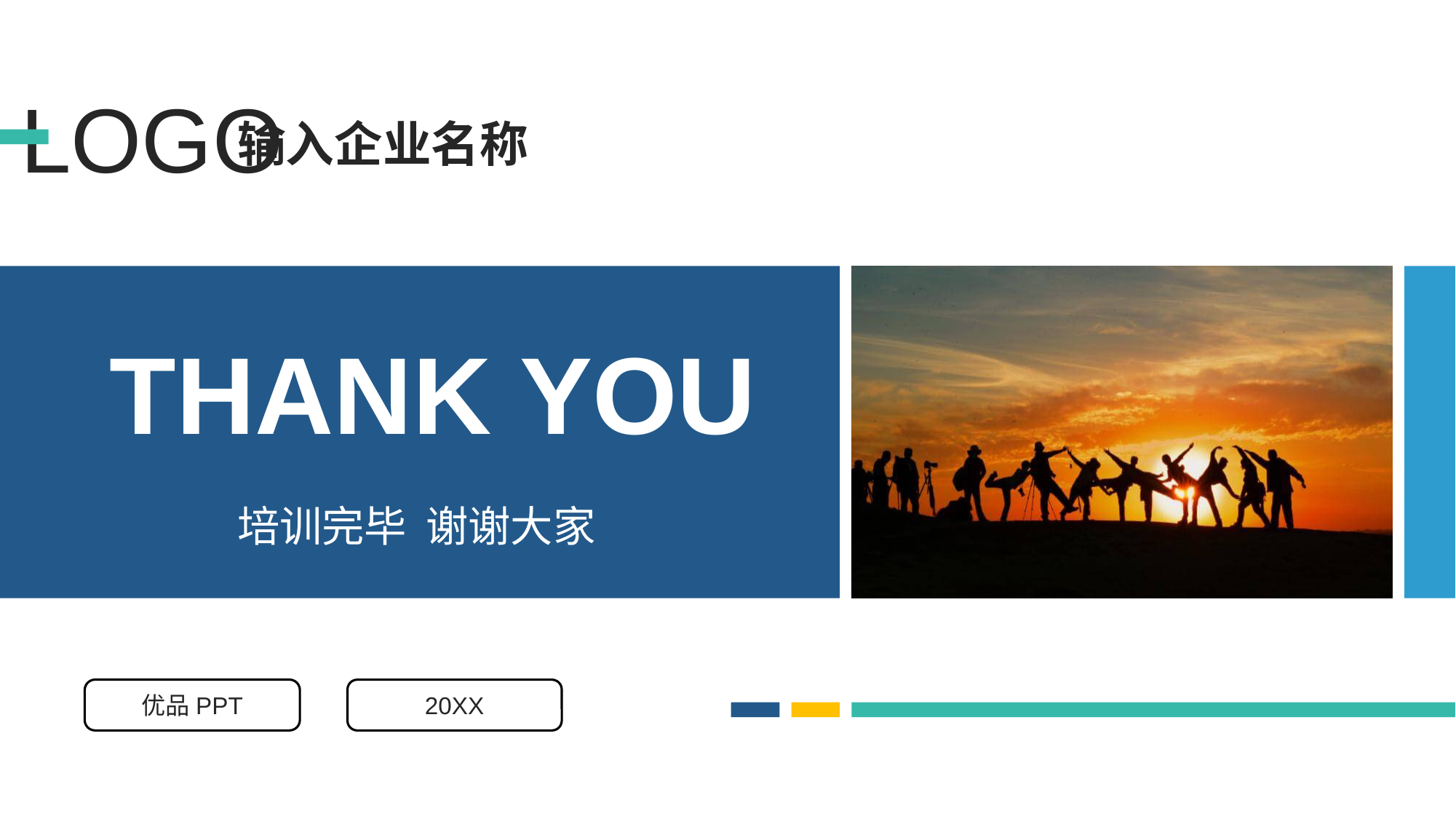

LOGO
输入企业名称

THANK YOU
培训完毕  谢谢大家
优品PPT
20XX